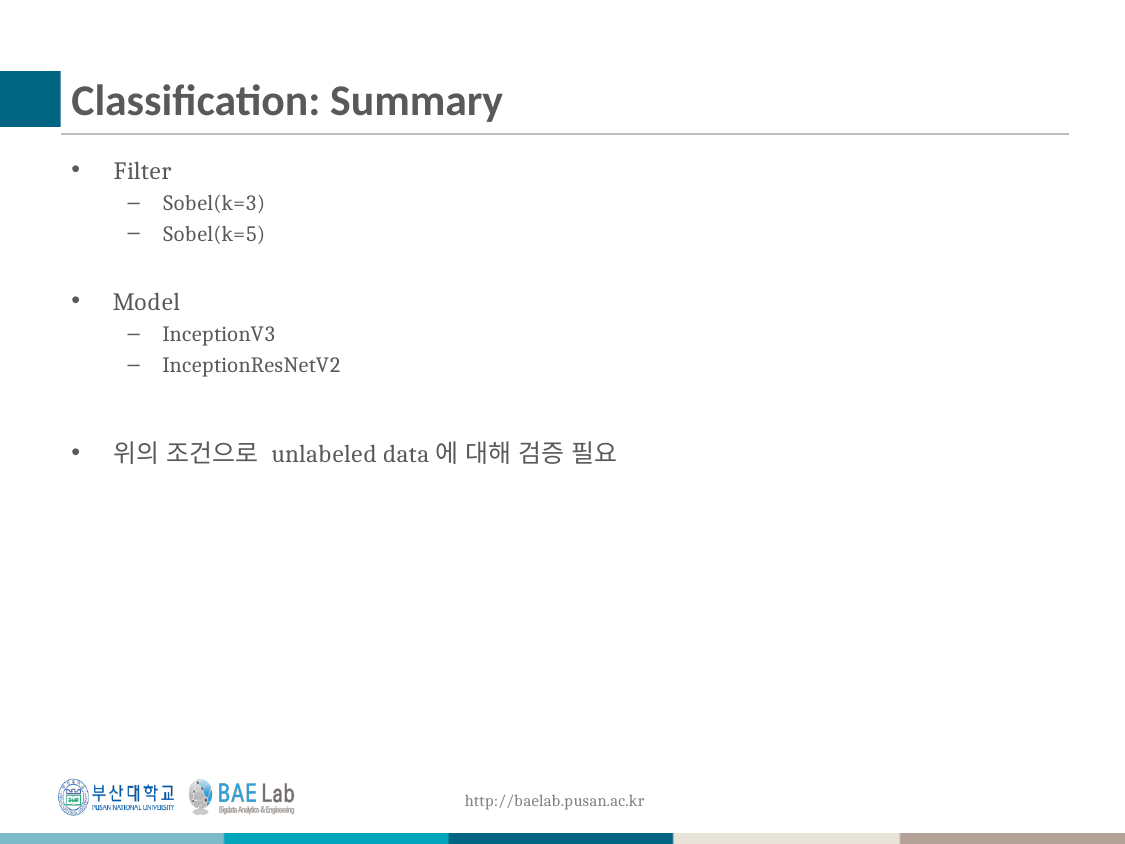

# Classification: Summary
Filter
Sobel(k=3)
Sobel(k=5)

Model
InceptionV3
InceptionResNetV2

위의 조건으로 unlabeled data에 대해 검증 필요